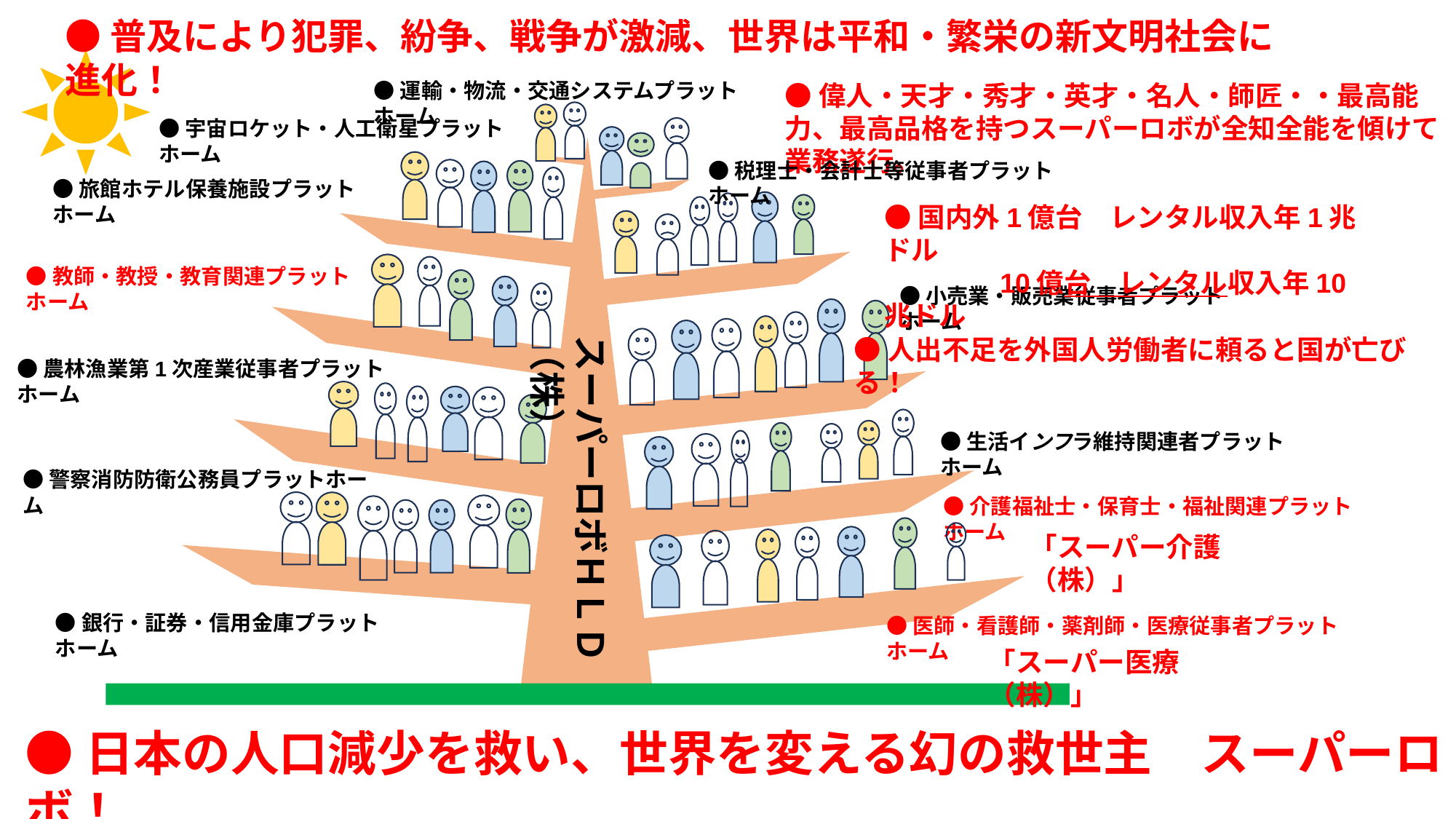

●普及により犯罪、紛争、戦争が激減、世界は平和・繁栄の新文明社会に進化！

●運輸・物流・交通システムプラットホーム
●偉人・天才・秀才・英才・名人・師匠・・最高能力、最高品格を持つスーパーロボが全知全能を傾けて業務遂行。

●宇宙ロケット・人工衛星プラットホーム

●税理士・会計士等従事者プラットホーム

●旅館ホテル保養施設プラットホーム

●国内外1億台　レンタル収入年1兆ドル
　　　　10億台　レンタル収入年10兆ドル

●教師・教授・教育関連プラットホーム

●小売業・販売業従事者プラットホーム

スーパーロボＨＬＤ（株）
●人出不足を外国人労働者に頼ると国が亡びる！

●農林漁業第1次産業従事者プラットホーム

●生活インフラ維持関連者プラットホーム

●警察消防防衛公務員プラットホーム
●介護福祉士・保育士・福祉関連プラットホーム

「スーパー介護（株）」

●銀行・証券・信用金庫プラットホーム
●医師・看護師・薬剤師・医療従事者プラットホーム
「スーパー医療（株）」

●日本の人口減少を救い、世界を変える幻の救世主　スーパーロボ！